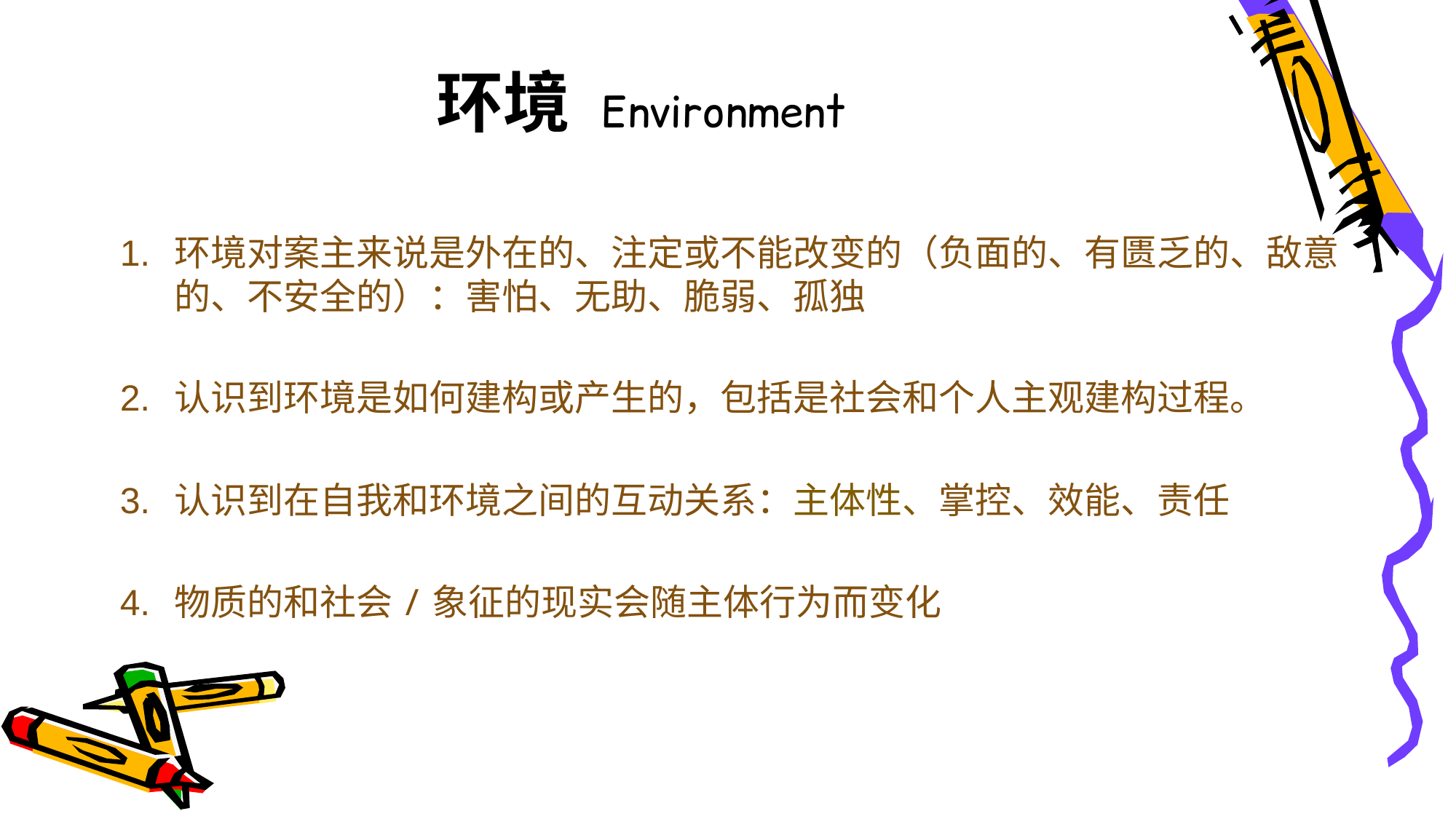

环境 Environment

环境对案主来说是外在的、注定或不能改变的（负面的、有匮乏的、敌意的、不安全的）：害怕、无助、脆弱、孤独

认识到环境是如何建构或产生的，包括是社会和个人主观建构过程。

认识到在自我和环境之间的互动关系：主体性、掌控、效能、责任

物质的和社会/象征的现实会随主体行为而变化